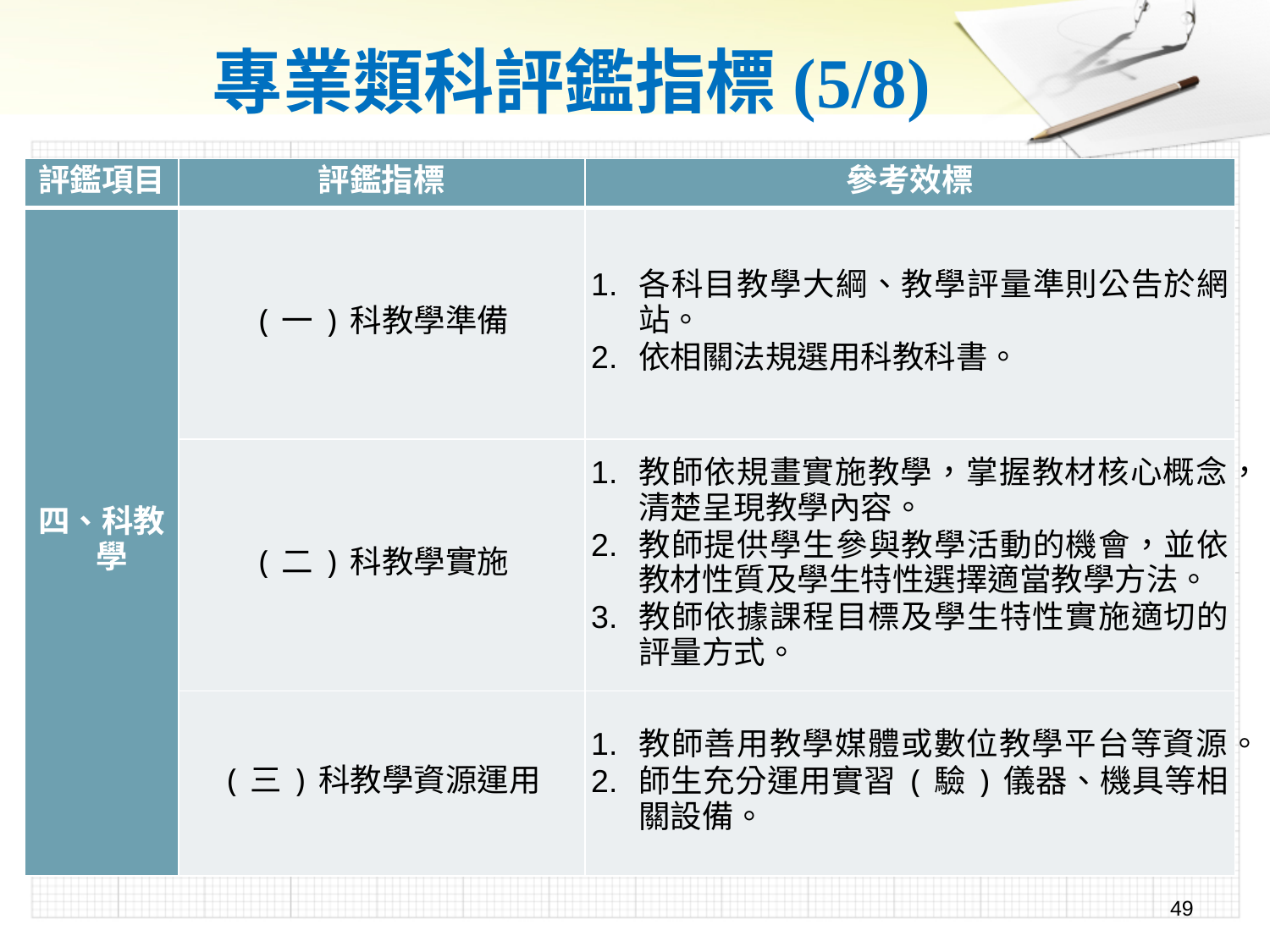

# 專業類科評鑑指標(5/8)
| 評鑑項目 | 評鑑指標 | 參考效標 |
| --- | --- | --- |
| 四、科教學 | (一)科教學準備 | 各科目教學大綱、教學評量準則公告於網站。 依相關法規選用科教科書。 |
|  | (二)科教學實施 | 教師依規畫實施教學，掌握教材核心概念，清楚呈現教學內容。 教師提供學生參與教學活動的機會，並依教材性質及學生特性選擇適當教學方法。 教師依據課程目標及學生特性實施適切的評量方式。 |
|  | (三)科教學資源運用 | 教師善用教學媒體或數位教學平台等資源。 師生充分運用實習(驗)儀器、機具等相關設備。 |
49